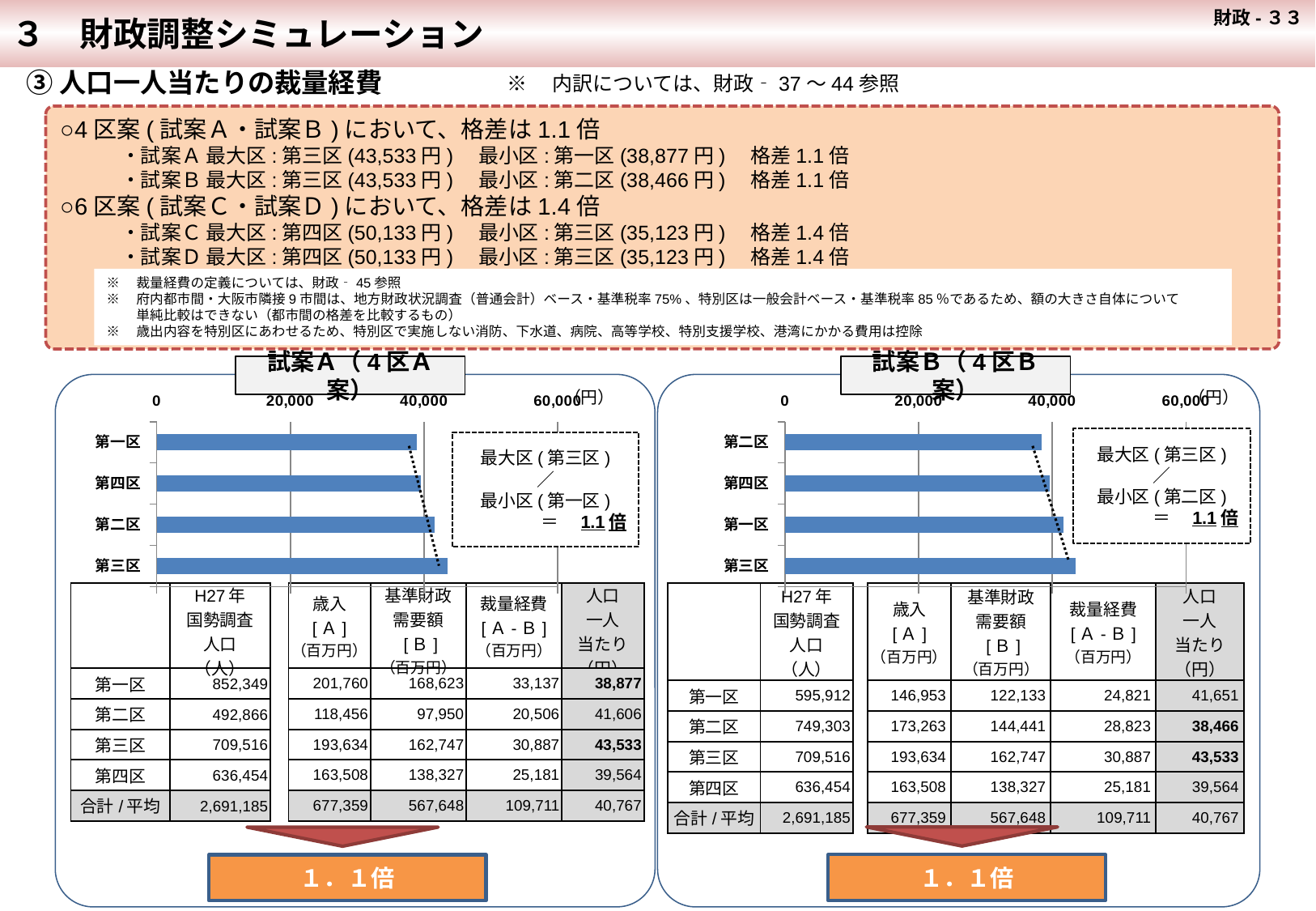

３　財政調整シミュレーション
 財政-３３
③人口一人当たりの裁量経費
※　内訳については、財政‐37～44参照
○4区案(試案Ａ・試案Ｂ)において、格差は1.1倍
　　　・試案Ａ 最大区:第三区(43,533円)　最小区:第一区(38,877円)　格差1.1倍
　　　・試案Ｂ 最大区:第三区(43,533円)　最小区:第二区(38,466円)　格差1.1倍
○6区案(試案Ｃ・試案Ｄ)において、格差は1.4倍
　　　・試案Ｃ 最大区:第四区(50,133円)　最小区:第三区(35,123円)　格差1.4倍
　　　・試案Ｄ 最大区:第四区(50,133円)　最小区:第三区(35,123円)　格差1.4倍
※　裁量経費の定義については、財政‐45参照
※　府内都市間・大阪市隣接9市間は、地方財政状況調査（普通会計）ベース・基準税率75%、特別区は一般会計ベース・基準税率85％であるため、額の大きさ自体について
　　 単純比較はできない（都市間の格差を比較するもの）
※　歳出内容を特別区にあわせるため、特別区で実施しない消防、下水道、病院、高等学校、特別支援学校、港湾にかかる費用は控除
試案Ａ（4区Ａ案）
試案Ｂ（4区Ｂ案）

（円）
（円）

### Chart

| Category |  |
|---|---|
| 第三区  | 43533.0 |
| 第二区  | 41606.0 |
| 第四区  | 39564.0 |
| 第一区  | 38877.0 |

### Chart

| Category |  |
|---|---|
| 第三区  | 43533.0 |
| 第一区  | 41651.0 |
| 第四区  | 39564.0 |
| 第二区  | 38466.0 |
最大区(第三区)
／
最小区(第二区)
＝　1.1倍
最大区(第三区)
／
最小区(第一区)
＝　1.1倍
|  | H27年 国勢調査 人口 （人） |  | 歳入 [Ａ] （百万円） | 基準財政 需要額 [Ｂ] （百万円） | 裁量経費 [Ａ-Ｂ] （百万円） | 人口 一人 当たり （円） |
| --- | --- | --- | --- | --- | --- | --- |
| 第一区 | 852,349 |  | 201,760 | 168,623 | 33,137 | 38,877 |
| 第二区 | 492,866 |  | 118,456 | 97,950 | 20,506 | 41,606 |
| 第三区 | 709,516 |  | 193,634 | 162,747 | 30,887 | 43,533 |
| 第四区 | 636,454 |  | 163,508 | 138,327 | 25,181 | 39,564 |
| 合計/平均 | 2,691,185 |  | 677,359 | 567,648 | 109,711 | 40,767 |
|  | H27年 国勢調査 人口 （人） |  | 歳入 [Ａ] （百万円） | 基準財政 需要額 [Ｂ] （百万円） | 裁量経費 [Ａ-Ｂ] （百万円） | 人口 一人 当たり （円） |
| --- | --- | --- | --- | --- | --- | --- |
| 第一区 | 595,912 |  | 146,953 | 122,133 | 24,821 | 41,651 |
| 第二区 | 749,303 |  | 173,263 | 144,441 | 28,823 | 38,466 |
| 第三区 | 709,516 |  | 193,634 | 162,747 | 30,887 | 43,533 |
| 第四区 | 636,454 |  | 163,508 | 138,327 | 25,181 | 39,564 |
| 合計/平均 | 2,691,185 |  | 677,359 | 567,648 | 109,711 | 40,767 |

１．１倍
１．１倍